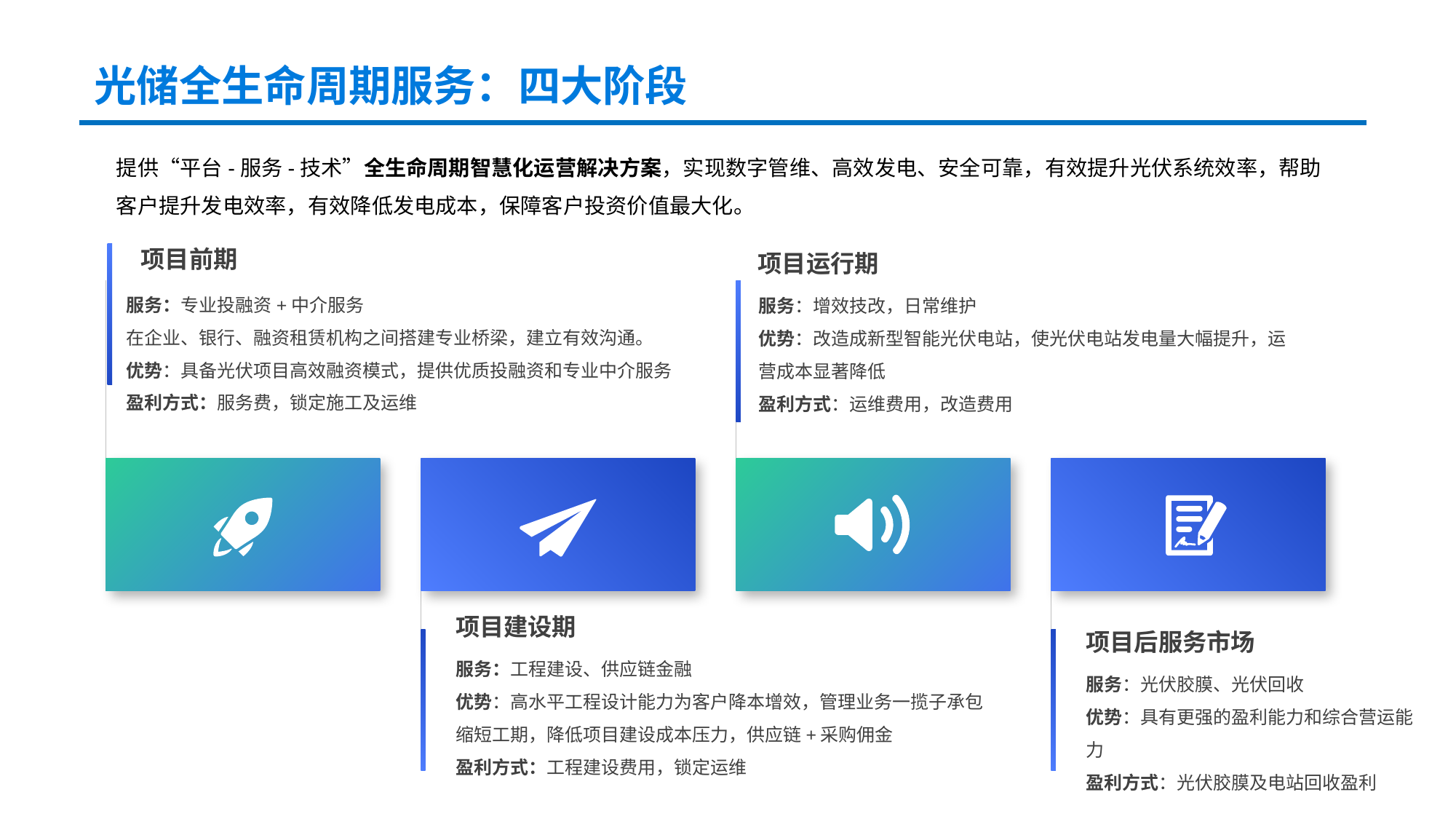

光储全生命周期服务：四大阶段
提供“平台-服务-技术”全生命周期智慧化运营解决方案，实现数字管维、高效发电、安全可靠，有效提升光伏系统效率，帮助客户提升发电效率，有效降低发电成本，保障客户投资价值最大化。

项目前期
项目运行期

服务：专业投融资+中介服务
在企业、银行、融资租赁机构之间搭建专业桥梁，建立有效沟通。
优势：具备光伏项目高效融资模式，提供优质投融资和专业中介服务
盈利方式：服务费，锁定施工及运维
服务：增效技改，日常维护
优势：改造成新型智能光伏电站，使光伏电站发电量大幅提升，运营成本显著降低
盈利方式：运维费用，改造费用

项目建设期
项目后服务市场

服务：工程建设、供应链金融
优势：高水平工程设计能力为客户降本增效，管理业务一揽子承包缩短工期，降低项目建设成本压力，供应链+采购佣金
盈利方式：工程建设费用，锁定运维
服务：光伏胶膜、光伏回收
优势：具有更强的盈利能力和综合营运能力
盈利方式：光伏胶膜及电站回收盈利
11